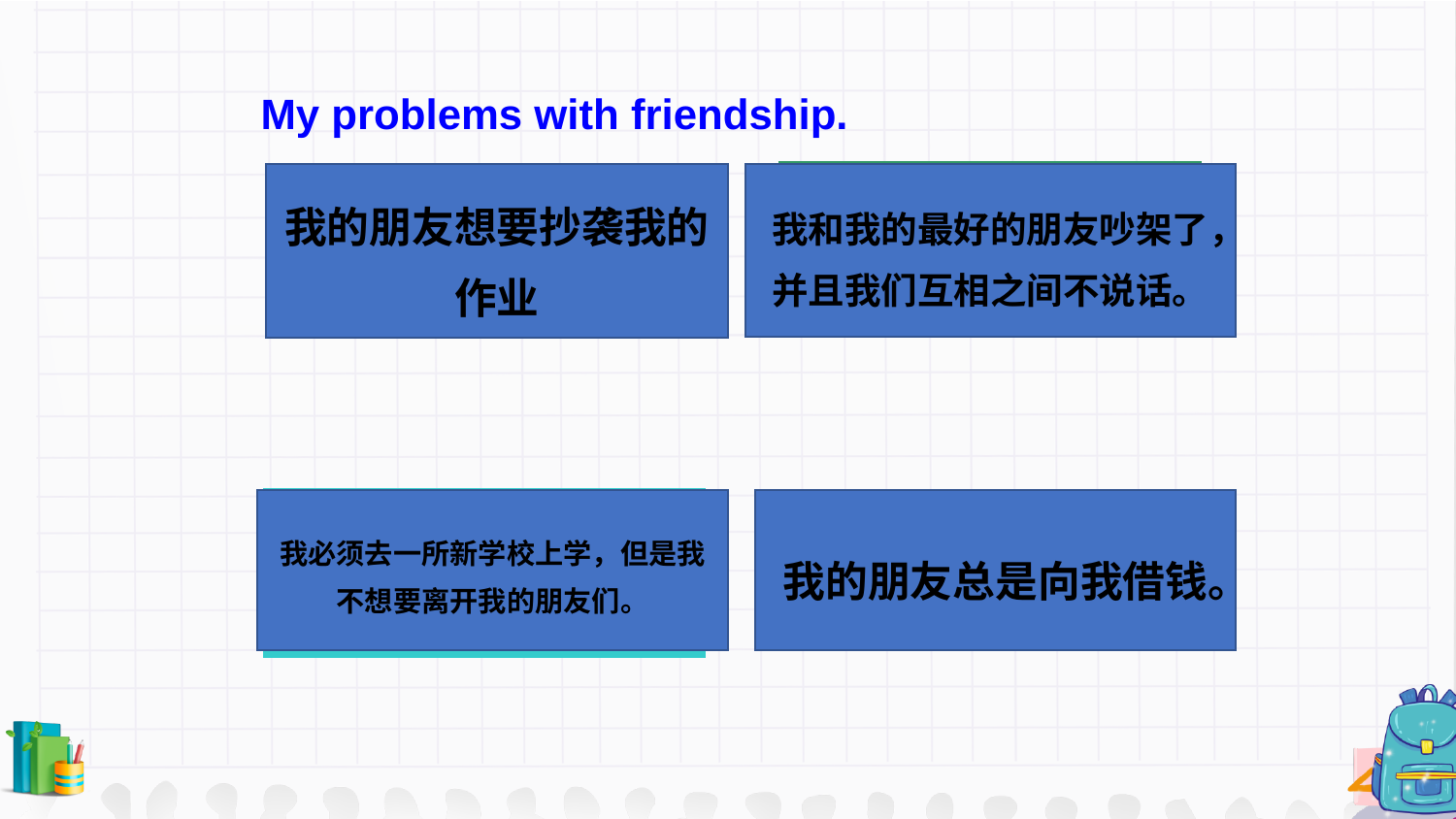

My problems with friendship.
我的朋友想要抄袭我的作业
我和我的最好的朋友吵架了，并且我们互相之间不说话。
I had a big fight with my best friend and we don’t talk to each other now.
My friend wants to copy my homework.
我必须去一所新学校上学，但是我不想要离开我的朋友们。
我的朋友总是向我借钱。
I have to go to a new school, but I don’t want to leave my friends.
My friend always  borrows money from me.